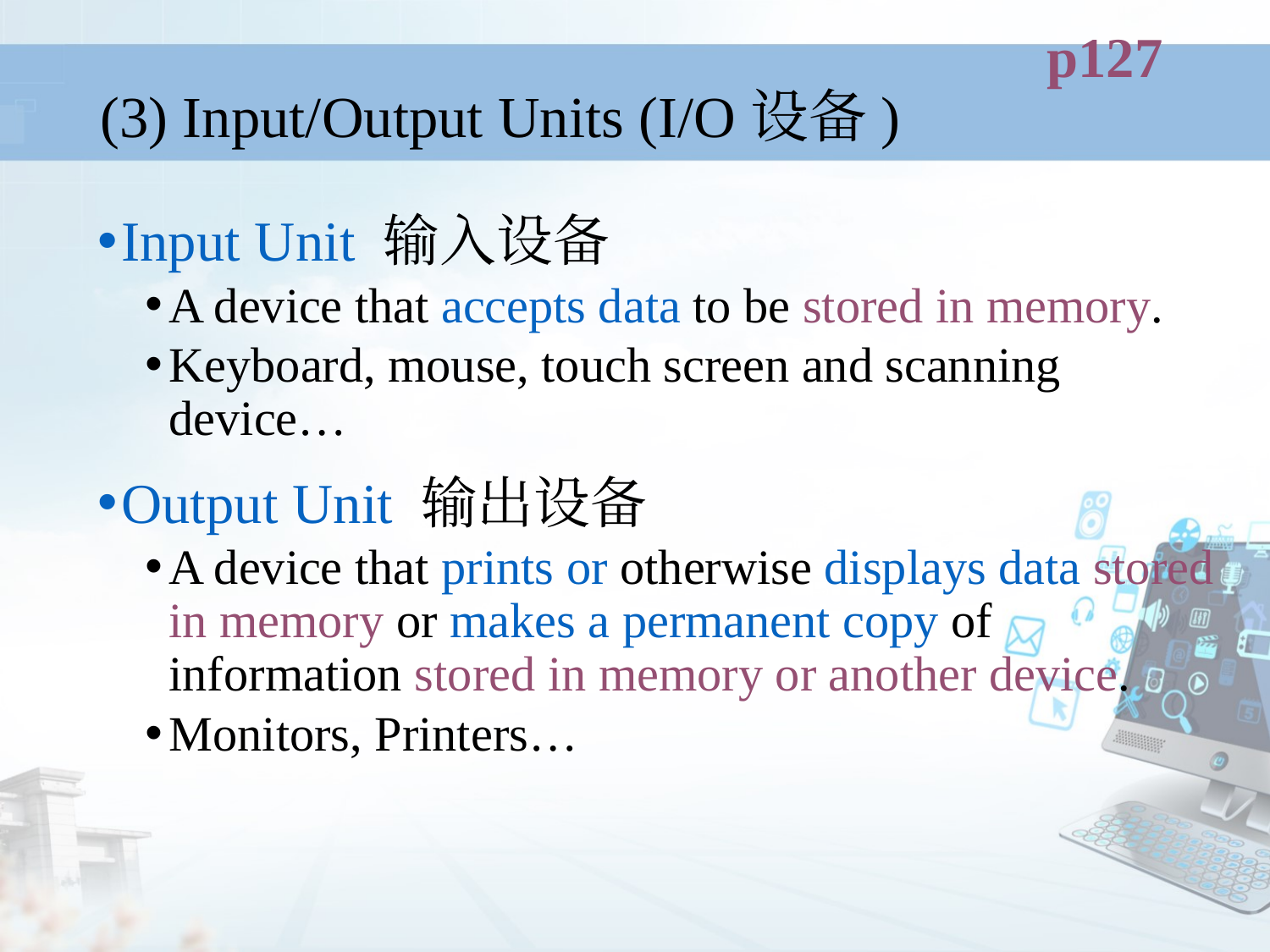

p127
# (3) Input/Output Units (I/O设备)
Input Unit 输入设备
A device that accepts data to be stored in memory.
Keyboard, mouse, touch screen and scanning device…
Output Unit 输出设备
A device that prints or otherwise displays data stored in memory or makes a permanent copy of information stored in memory or another device.
Monitors, Printers…